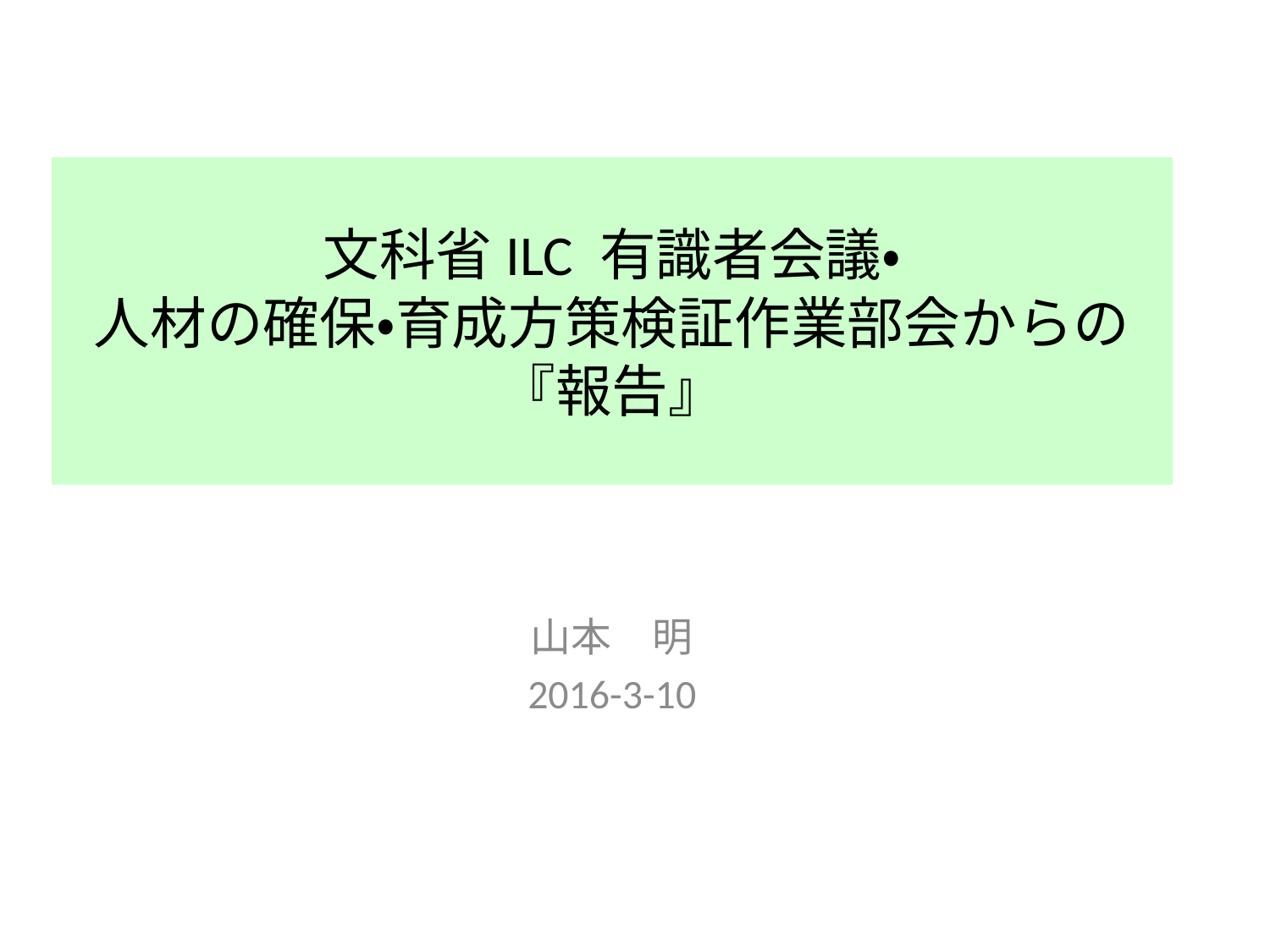

# 文科省ILC 有識者会議・ 人材の確保・育成方策検証作業部会からの 『報告』
山本　明
2016-3-10